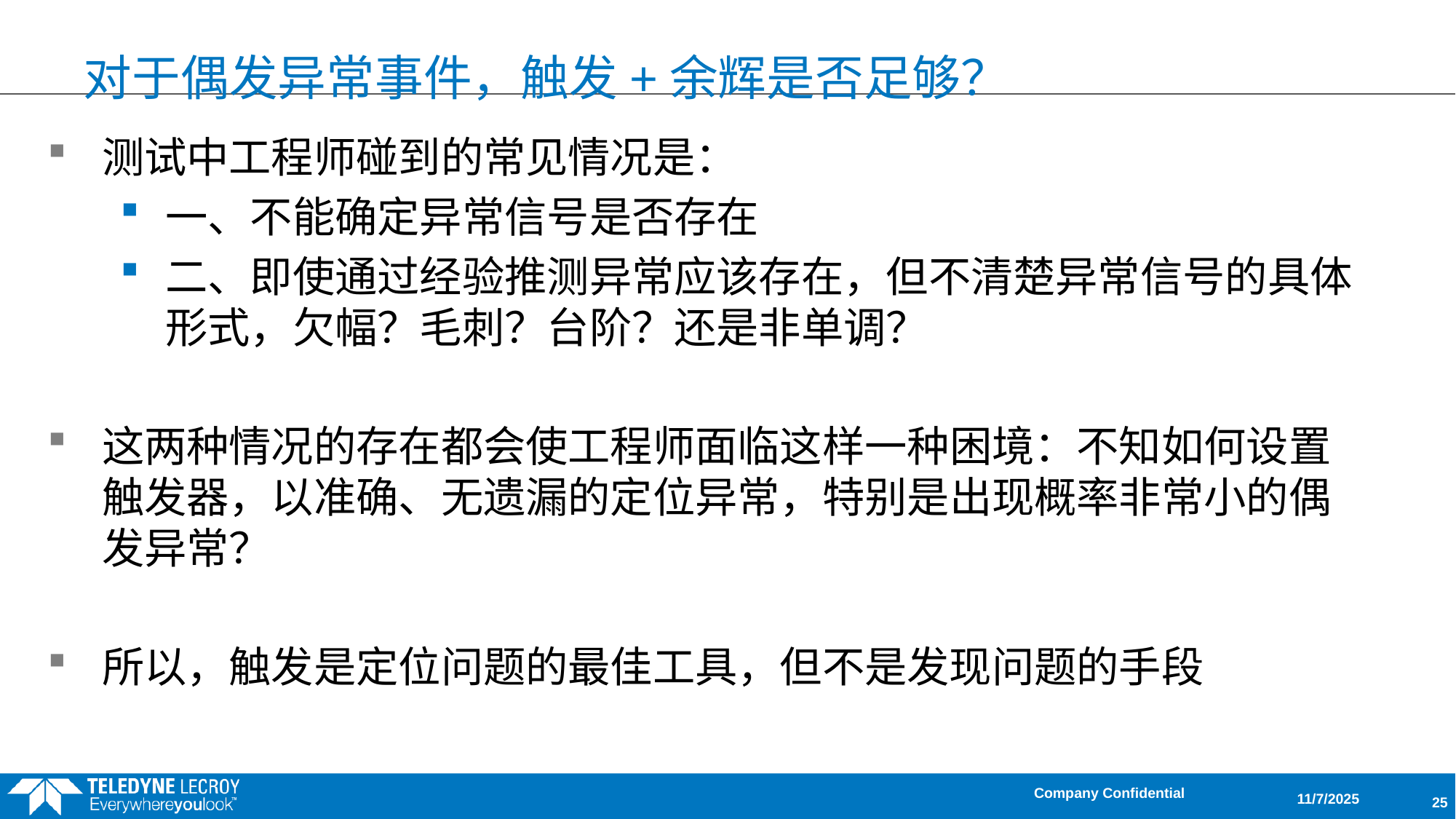

对于偶发异常事件，触发+余辉是否足够？
测试中工程师碰到的常见情况是：
一、不能确定异常信号是否存在
二、即使通过经验推测异常应该存在，但不清楚异常信号的具体形式，欠幅？毛刺？台阶？还是非单调？

这两种情况的存在都会使工程师面临这样一种困境：不知如何设置触发器，以准确、无遗漏的定位异常，特别是出现概率非常小的偶发异常？

所以，触发是定位问题的最佳工具，但不是发现问题的手段
11/7/2025
Company Confidential
25